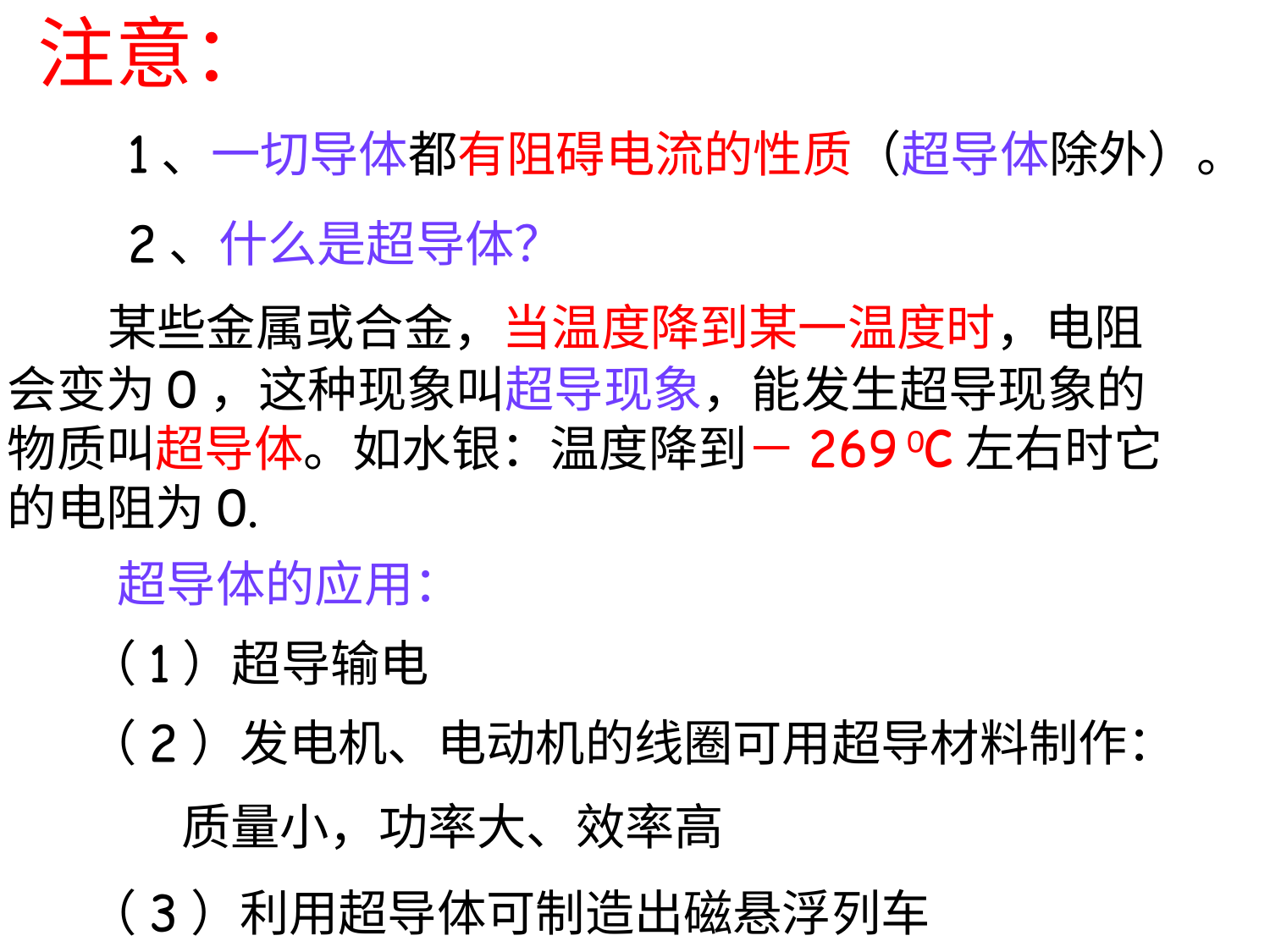

# 注意：
1、一切导体都有阻碍电流的性质（超导体除外）。
2、什么是超导体？

      某些金属或合金，当温度降到某一温度时，电阻会变为0，这种现象叫超导现象，能发生超导现象的物质叫超导体。如水银：温度降到－269 0C左右时它的电阻为0.

超导体的应用：
（1）超导输电

（2）发电机、电动机的线圈可用超导材料制作：
            质量小，功率大、效率高

（3）利用超导体可制造出磁悬浮列车